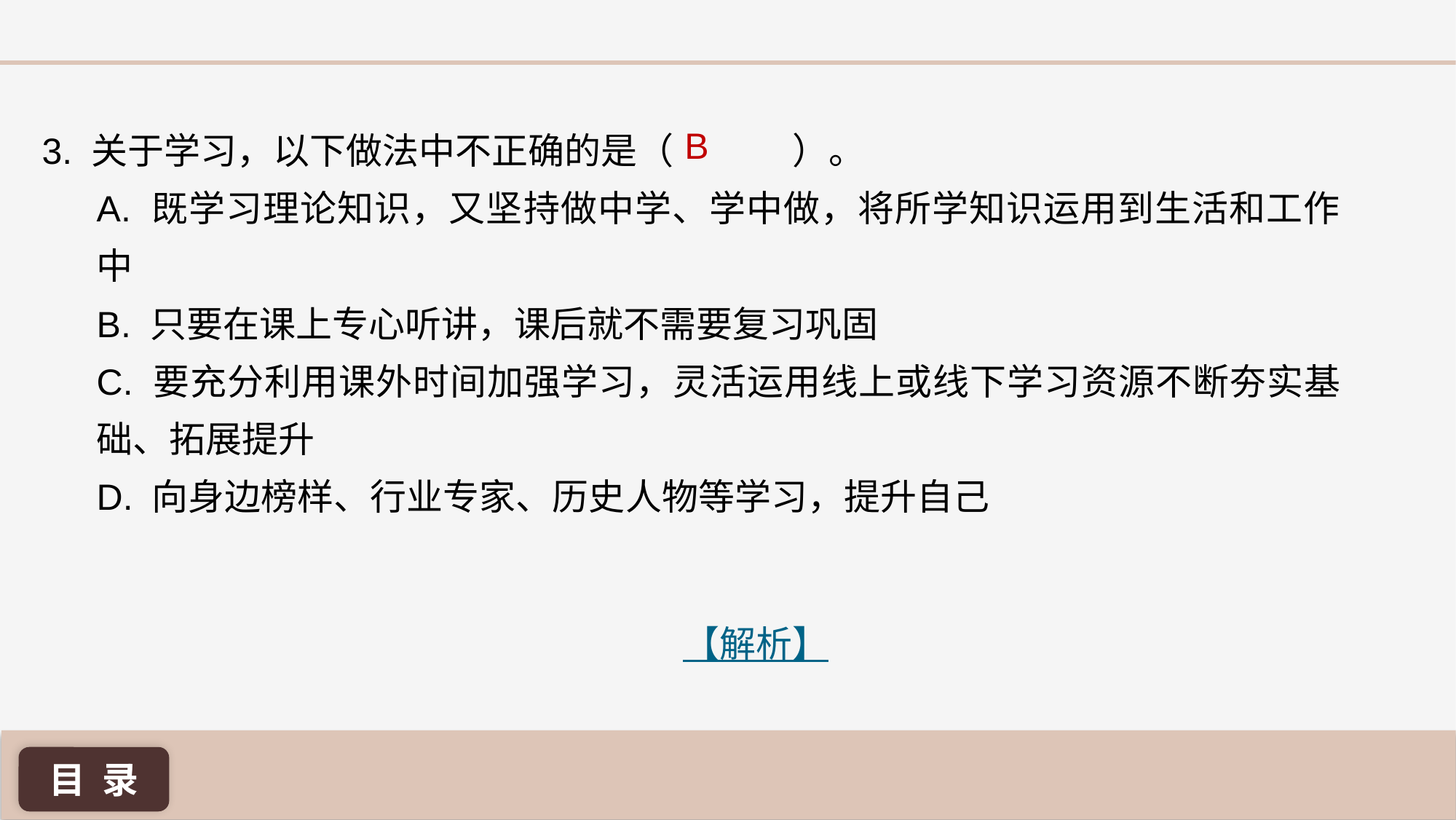

B
3. 关于学习，以下做法中不正确的是（ 	     ）。
A. 既学习理论知识，又坚持做中学、学中做，将所学知识运用到生活和工作中
B. 只要在课上专心听讲，课后就不需要复习巩固
C. 要充分利用课外时间加强学习，灵活运用线上或线下学习资源不断夯实基础、拓展提升
D. 向身边榜样、行业专家、历史人物等学习，提升自己
【解析】